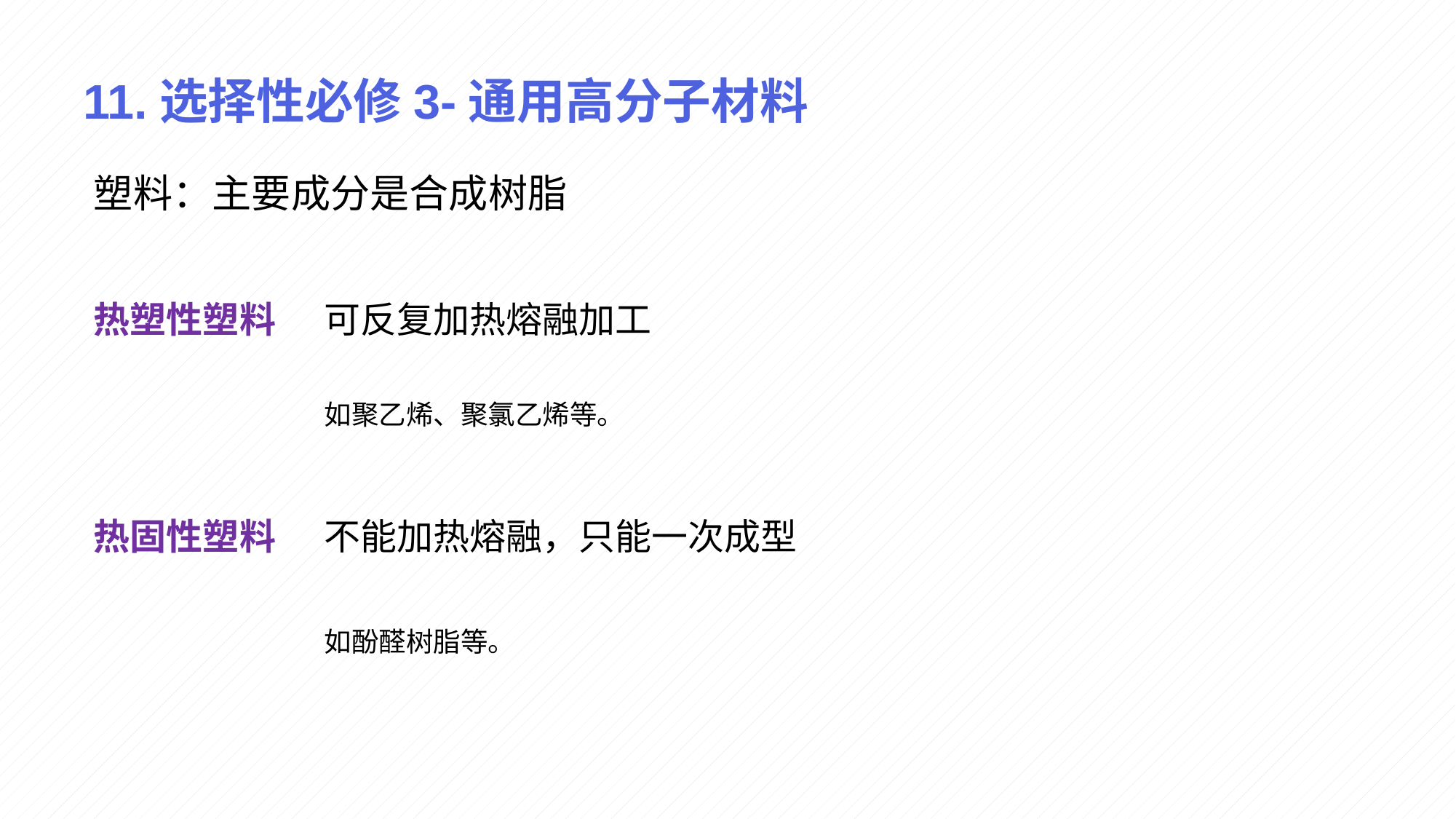

# 11.选择性必修3-通用高分子材料
塑料：主要成分是合成树脂
热塑性塑料
可反复加热熔融加工
如聚乙烯、聚氯乙烯等。
热固性塑料
不能加热熔融，只能一次成型
如酚醛树脂等。